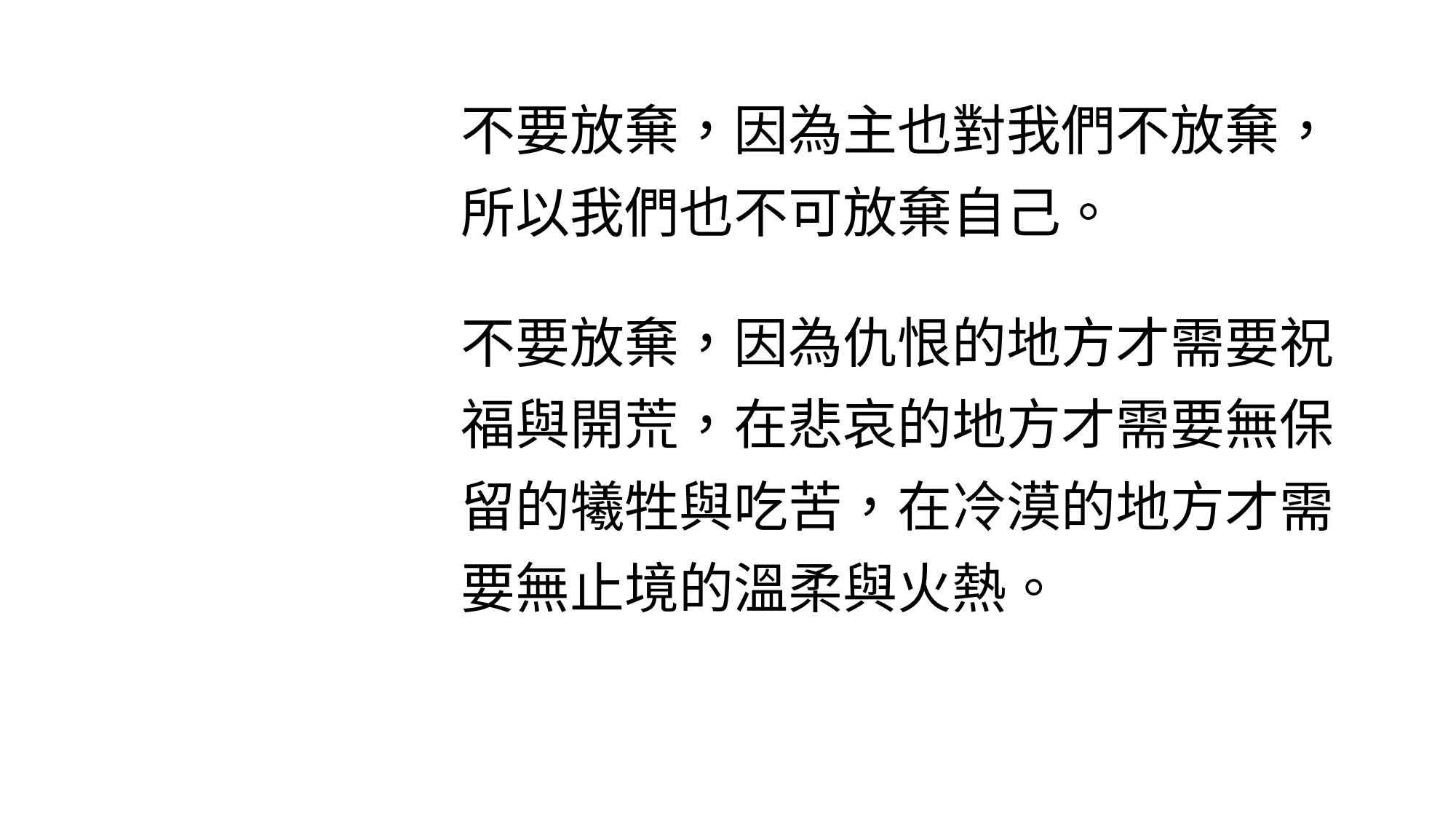

不要放棄，因為主也對我們不放棄，所以我們也不可放棄自己。
不要放棄，因為仇恨的地方才需要祝福與開荒，在悲哀的地方才需要無保留的犧牲與吃苦，在冷漠的地方才需要無止境的溫柔與火熱。